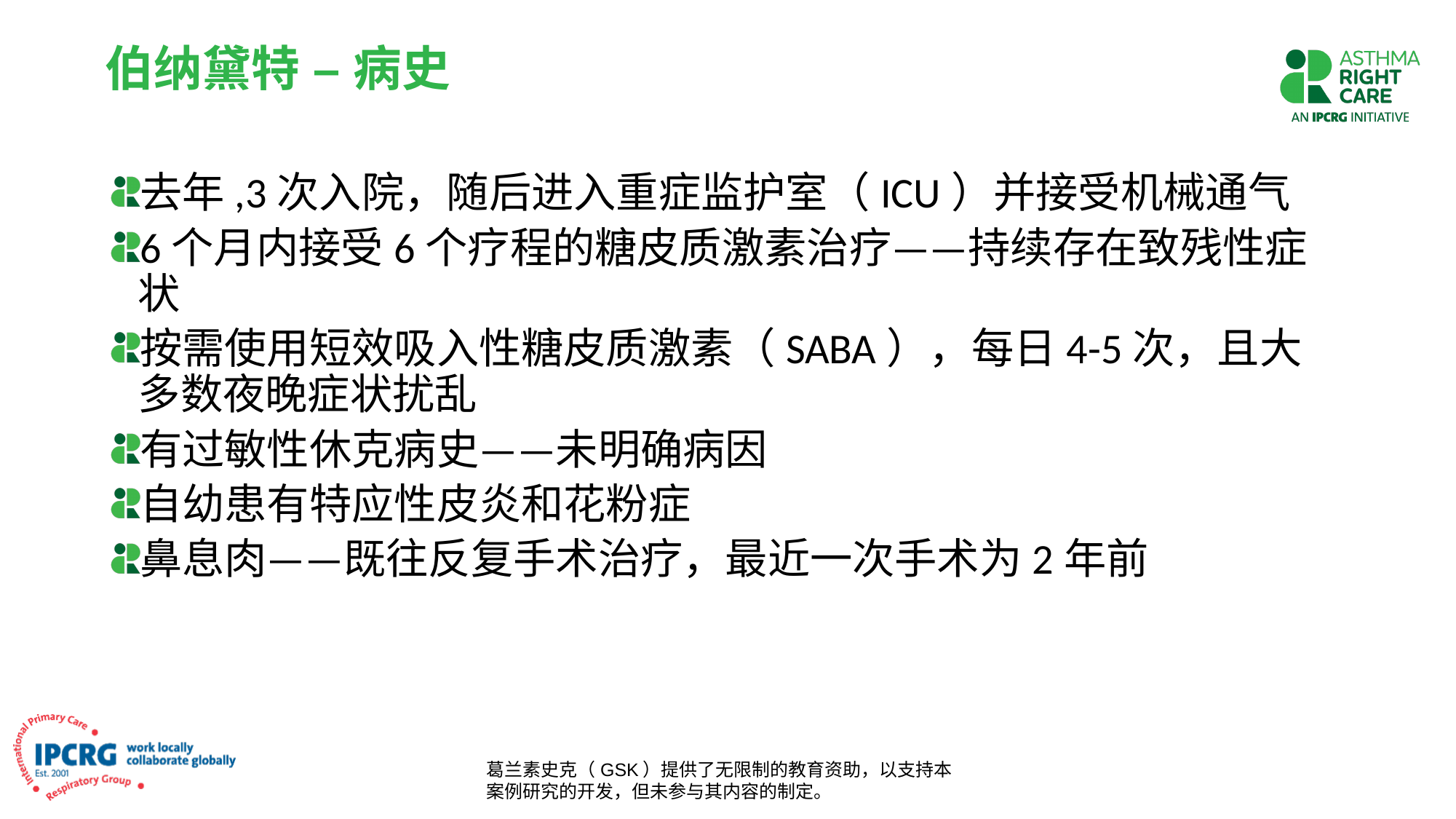

# 伯纳黛特 – 病史
去年,3次入院，随后进入重症监护室（ICU）并接受机械通气
6个月内接受6个疗程的糖皮质激素治疗——持续存在致残性症状
按需使用短效吸入性糖皮质激素（SABA），每日4-5次，且大多数夜晚症状扰乱
有过敏性休克病史——未明确病因
自幼患有特应性皮炎和花粉症
鼻息肉——既往反复手术治疗，最近一次手术为2年前